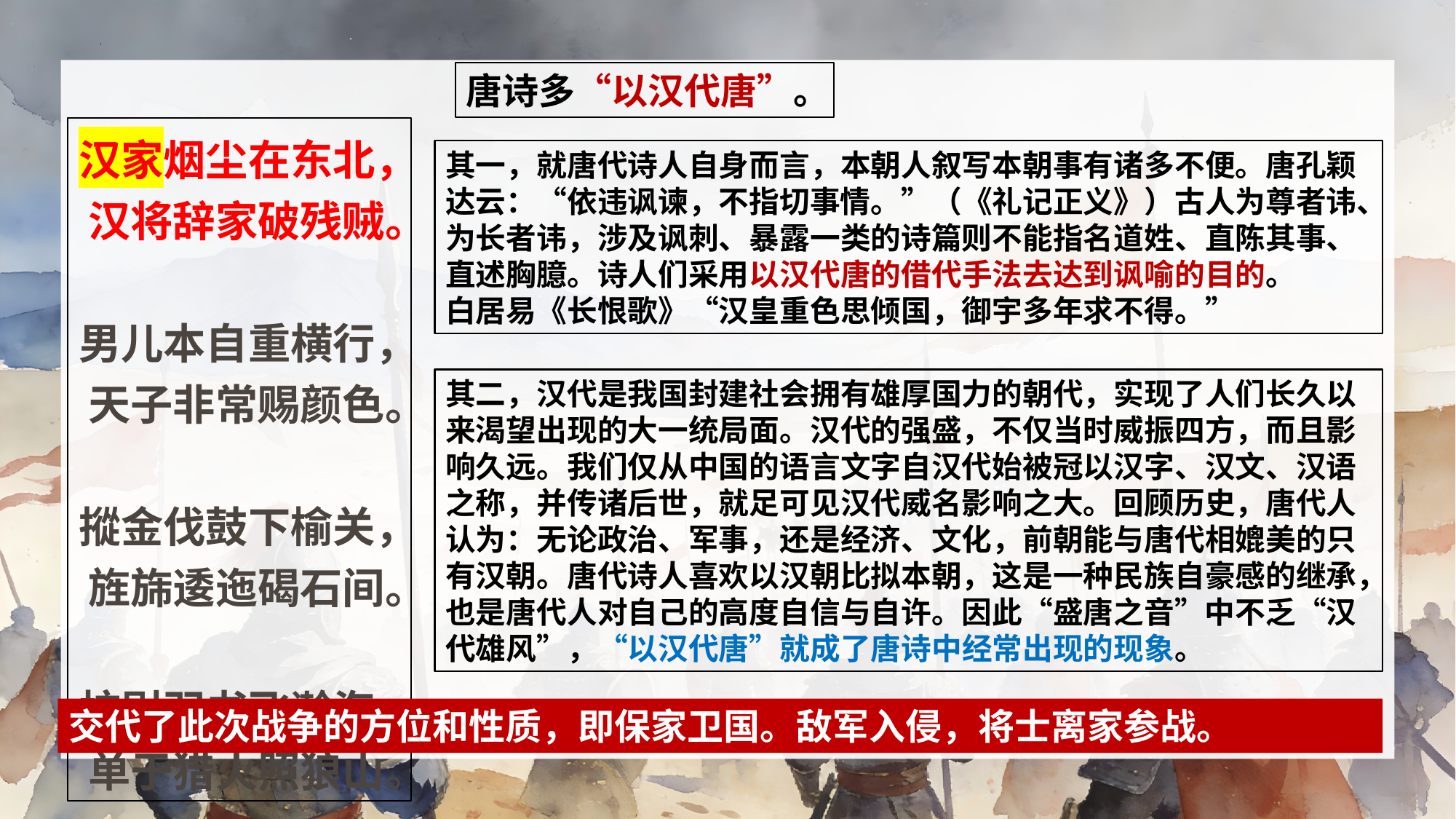

唐诗多“以汉代唐”。
汉家烟尘在东北， 汉将辞家破残贼。
男儿本自重横行， 天子非常赐颜色。
摐金伐鼓下榆关， 旌旆逶迤碣石间。
校尉羽书飞瀚海， 单于猎火照狼山。
其一，就唐代诗人自身而言，本朝人叙写本朝事有诸多不便。唐孔颖达云：“依违讽谏，不指切事情。”（《礼记正义》）古人为尊者讳、为长者讳，涉及讽刺、暴露一类的诗篇则不能指名道姓、直陈其事、直述胸臆。诗人们采用以汉代唐的借代手法去达到讽喻的目的。
白居易《长恨歌》“汉皇重色思倾国，御宇多年求不得。”
其二，汉代是我国封建社会拥有雄厚国力的朝代，实现了人们长久以来渴望出现的大一统局面。汉代的强盛，不仅当时威振四方，而且影响久远。我们仅从中国的语言文字自汉代始被冠以汉字、汉文、汉语之称，并传诸后世，就足可见汉代威名影响之大。回顾历史，唐代人认为：无论政治、军事，还是经济、文化，前朝能与唐代相媲美的只有汉朝。唐代诗人喜欢以汉朝比拟本朝，这是一种民族自豪感的继承，也是唐代人对自己的高度自信与自许。因此“盛唐之音”中不乏“汉代雄风”，“以汉代唐”就成了唐诗中经常出现的现象。
交代了此次战争的方位和性质，即保家卫国。敌军入侵，将士离家参战。